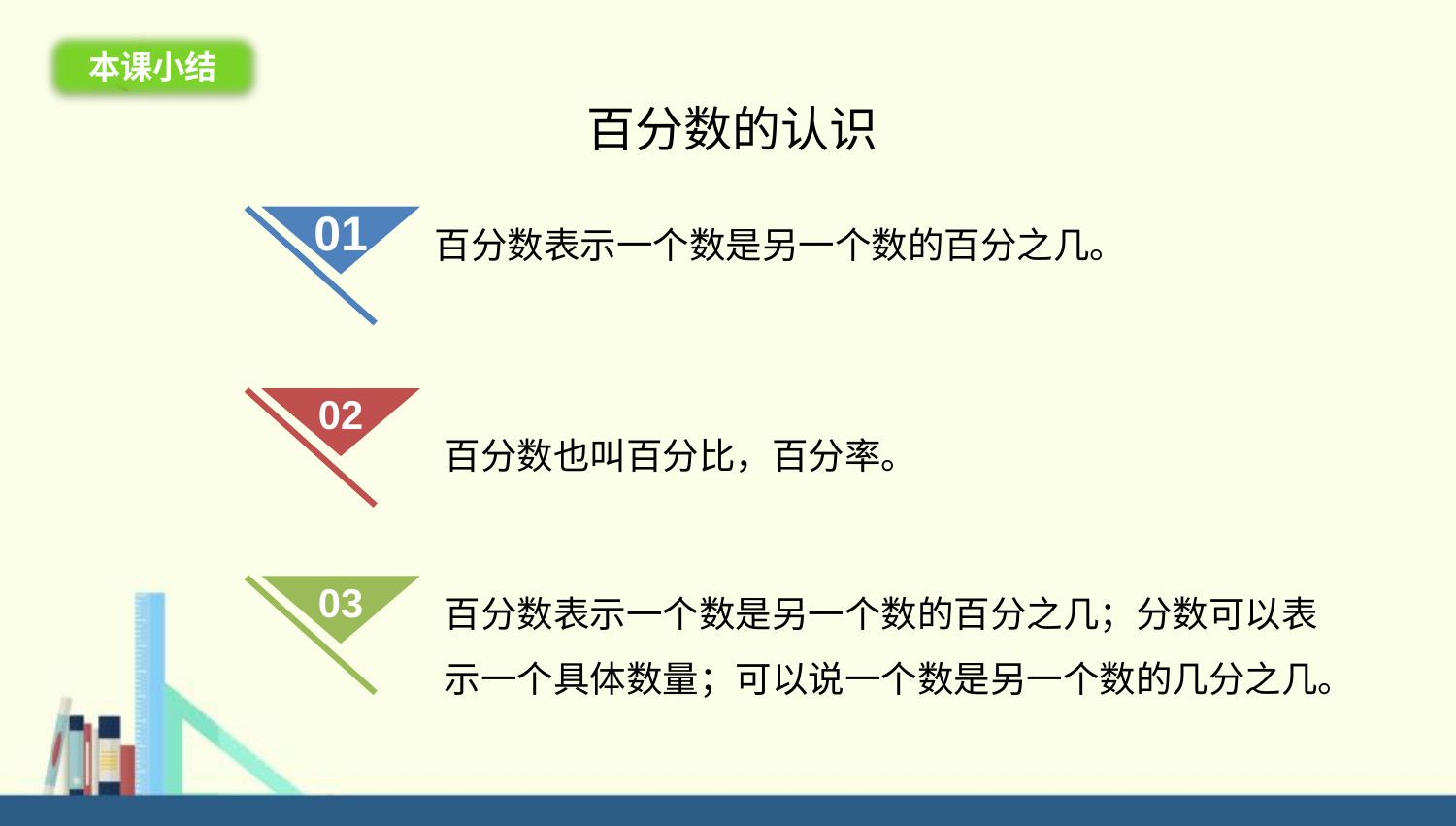

本课小结
百分数的认识
百分数表示一个数是另一个数的百分之几。

01
百分数也叫百分比，百分率。
02
03
百分数表示一个数是另一个数的百分之几；分数可以表示一个具体数量；可以说一个数是另一个数的几分之几。